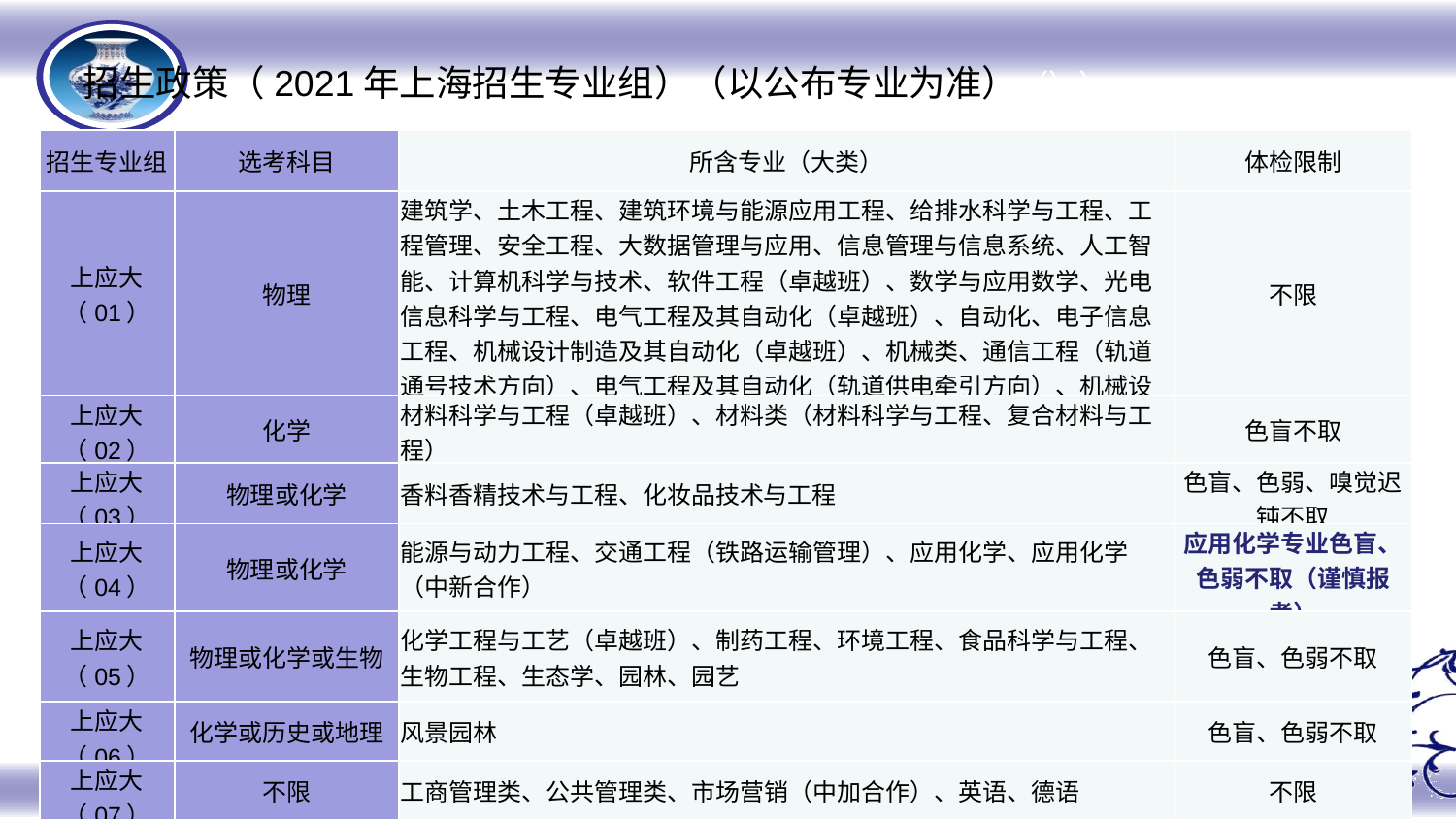

招生政策（2021年上海招生专业组）（以公布专业为准）（））
| 招生专业组 | 选考科目 | 所含专业（大类） | 体检限制 |
| --- | --- | --- | --- |
| 上应大（01） | 物理 | 建筑学、土木工程、建筑环境与能源应用工程、给排水科学与工程、工程管理、安全工程、大数据管理与应用、信息管理与信息系统、人工智能、计算机科学与技术、软件工程（卓越班）、数学与应用数学、光电信息科学与工程、电气工程及其自动化（卓越班）、自动化、电子信息工程、机械设计制造及其自动化（卓越班）、机械类、通信工程（轨道通号技术方向）、电气工程及其自动化（轨道供电牵引方向）、机械设计制造及其自动化（机辆工程方向） | 不限 |
| 上应大（02） | 化学 | 材料科学与工程（卓越班）、材料类（材料科学与工程、复合材料与工程） | 色盲不取 |
| 上应大（03） | 物理或化学 | 香料香精技术与工程、化妆品技术与工程 | 色盲、色弱、嗅觉迟钝不取 |
| 上应大（04） | 物理或化学 | 能源与动力工程、交通工程（铁路运输管理）、应用化学、应用化学（中新合作） | 应用化学专业色盲、色弱不取（谨慎报考） |
| 上应大（05） | 物理或化学或生物 | 化学工程与工艺（卓越班）、制药工程、环境工程、食品科学与工程、生物工程、生态学、园林、园艺 | 色盲、色弱不取 |
| 上应大（06） | 化学或历史或地理 | 风景园林 | 色盲、色弱不取 |
| 上应大（07） | 不限 | 工商管理类、公共管理类、市场营销（中加合作）、英语、德语 | 不限 |